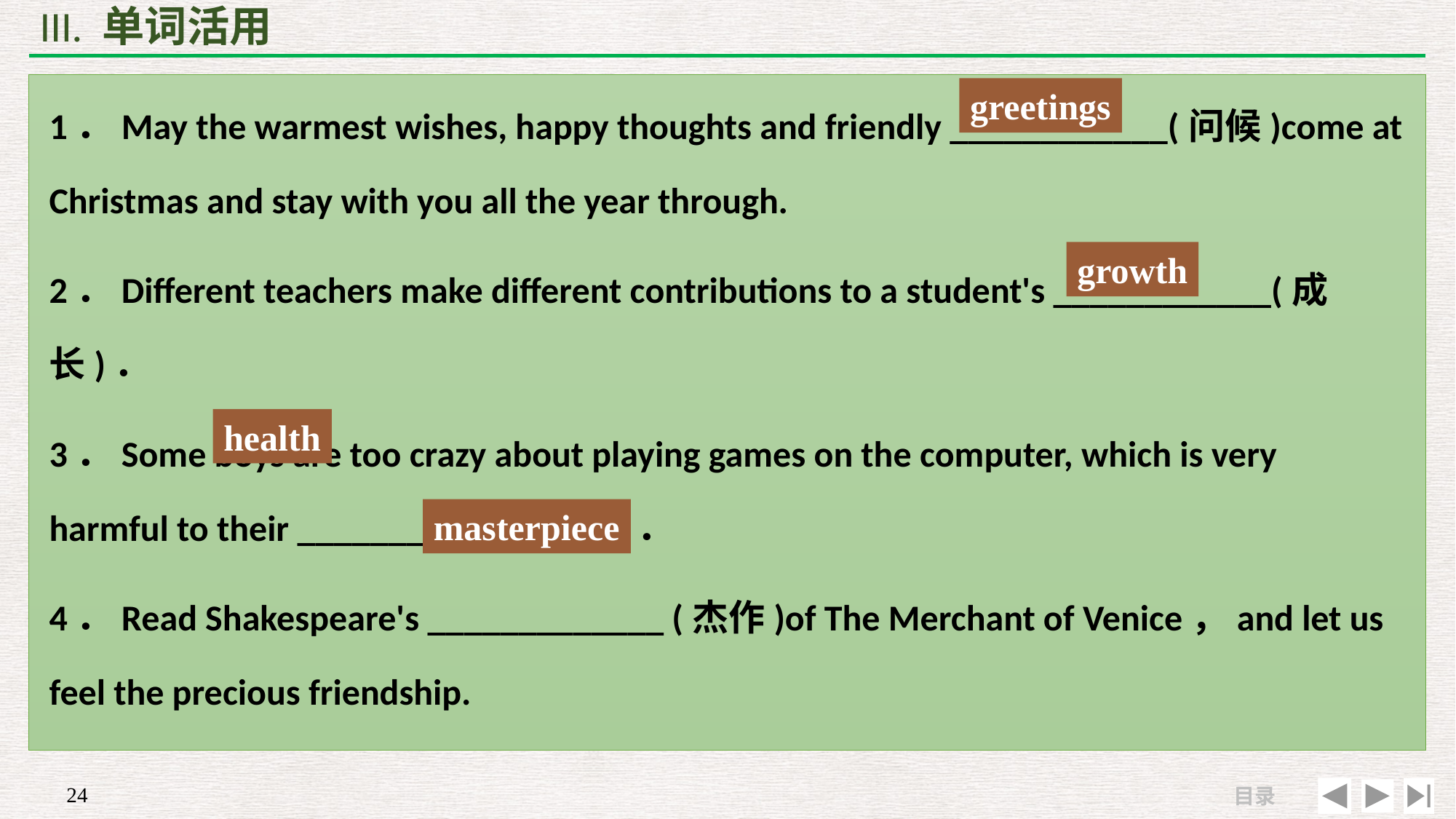

# III. 单词活用
1．May the warmest wishes, happy thoughts and friendly ____________(问候)come at Christmas and stay with you all the year through.
2．Different teachers make different contributions to a student's ____________(成长)．
3．Some boys are too crazy about playing games on the computer, which is very harmful to their ____________(健康)．
4．Read Shakespeare's _____________ (杰作)of The Merchant of Venice，and let us feel the precious friendship.

greetings
growth
health
masterpiece